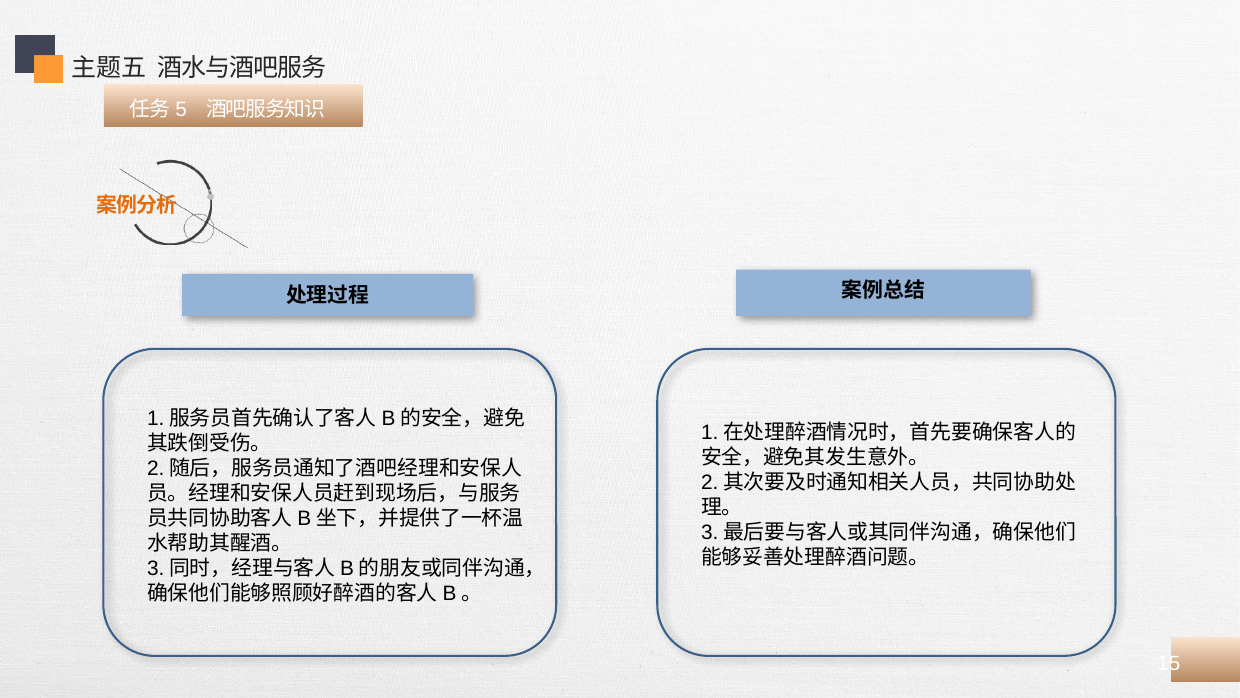

主题五  酒水与酒吧服务

 任务5   酒吧服务知识
案例总结
处理过程

1.服务员首先确认了客人B的安全，避免其跌倒受伤。
2.随后，服务员通知了酒吧经理和安保人员。经理和安保人员赶到现场后，与服务员共同协助客人B坐下，并提供了一杯温水帮助其醒酒。
3.同时，经理与客人B的朋友或同伴沟通，确保他们能够照顾好醉酒的客人B。

1.在处理醉酒情况时，首先要确保客人的安全，避免其发生意外。
2.其次要及时通知相关人员，共同协助处理。
3.最后要与客人或其同伴沟通，确保他们能够妥善处理醉酒问题。